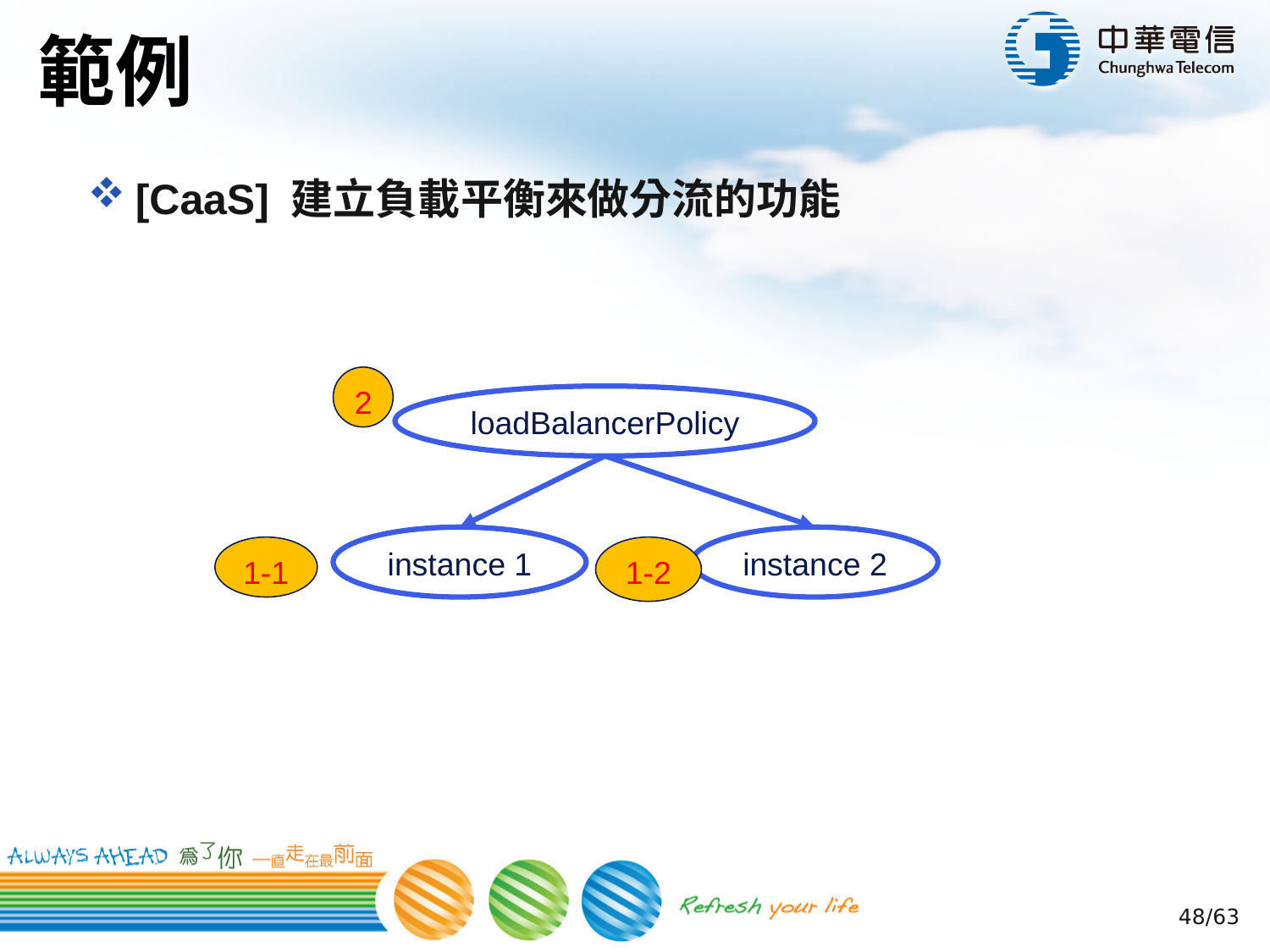

# 範例
[CaaS] 建立負載平衡來做分流的功能
2
loadBalancerPolicy
instance 1
instance 2
1-1
1-2